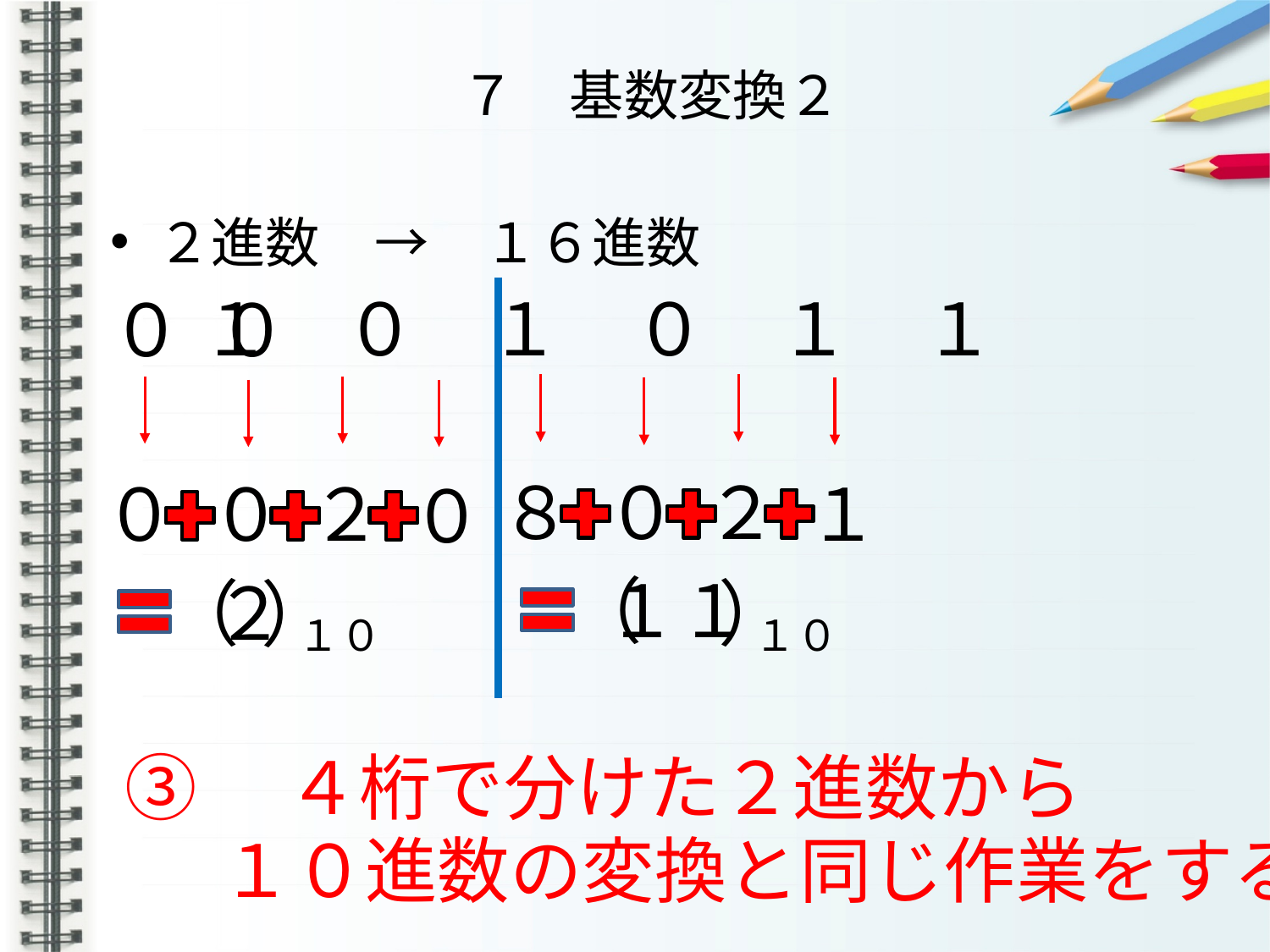

# ７　基数変換２
２進数　→　１６進数
１　０　１　０　１　１
０
０
８
０
２
０
０
２
１
０

（
１１
（
２
）
）

１０
１０
③　４桁で分けた２進数から
１０進数の変換と同じ作業をする